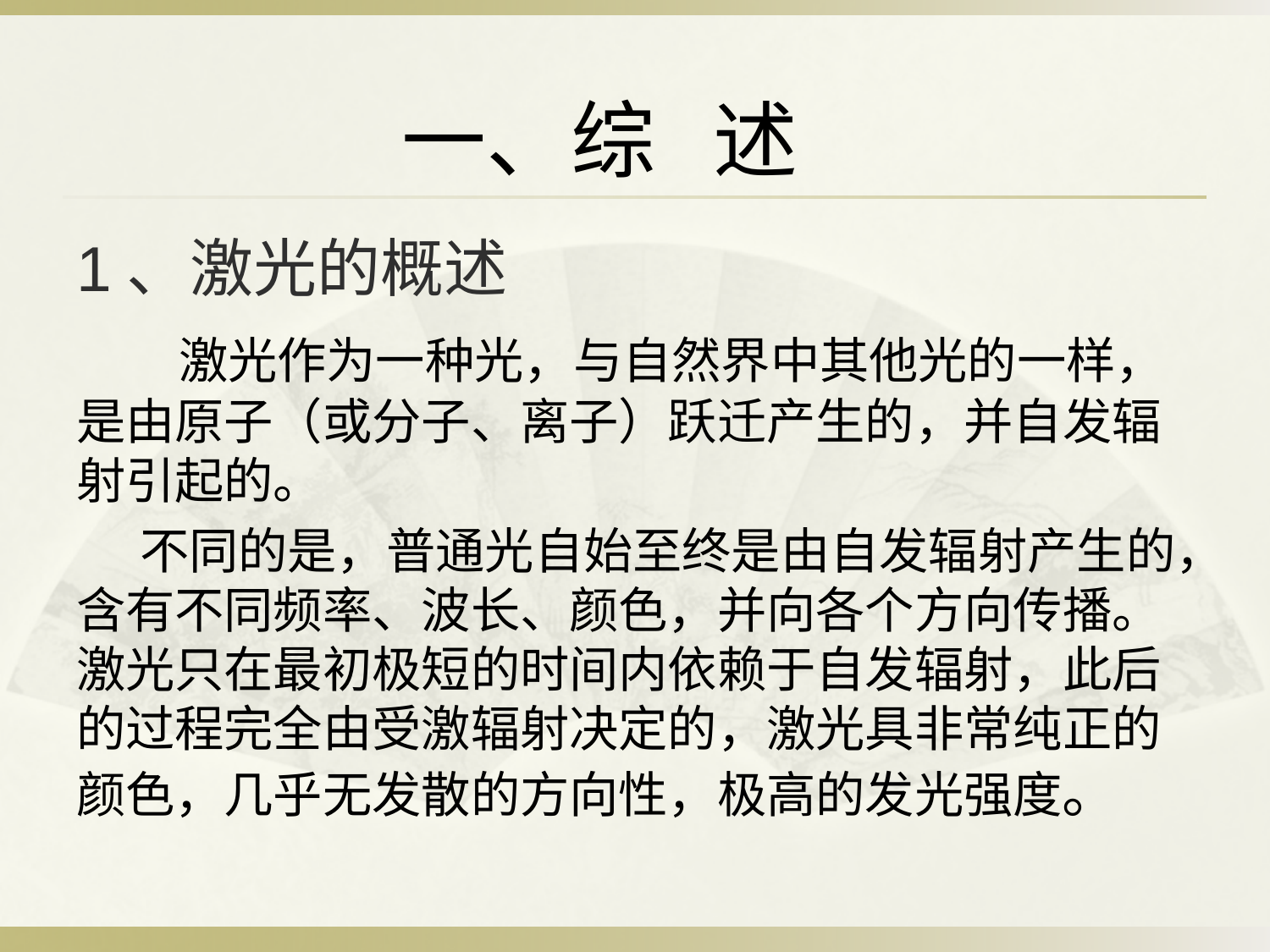

一、综   述
# 1、激光的概述
  激光作为一种光，与自然界中其他光的一样，是由原子（或分子、离子）跃迁产生的，并自发辐射引起的。
不同的是，普通光自始至终是由自发辐射产生的，含有不同频率、波长、颜色，并向各个方向传播。激光只在最初极短的时间内依赖于自发辐射，此后的过程完全由受激辐射决定的，激光具非常纯正的颜色，几乎无发散的方向性，极高的发光强度。